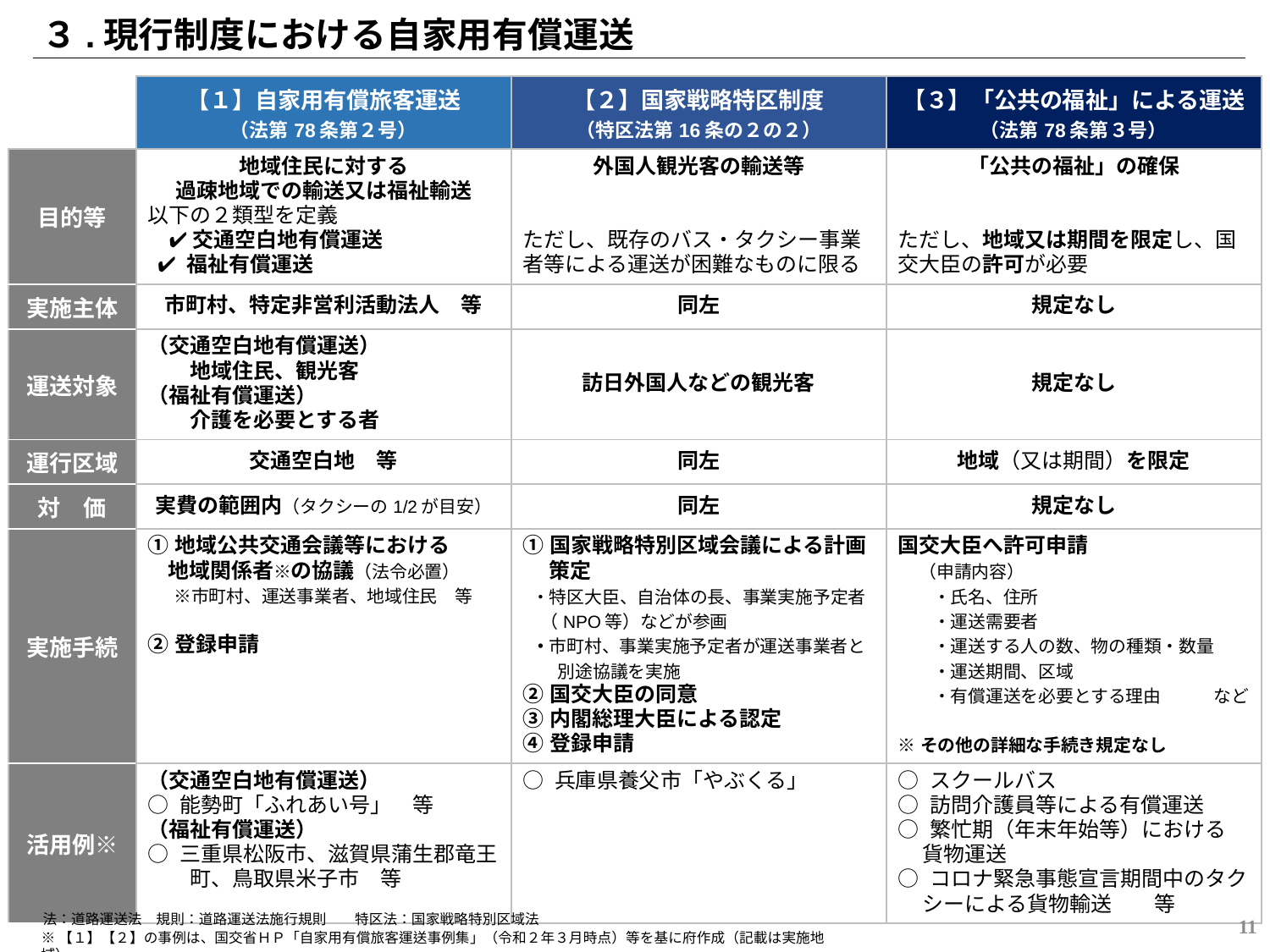

３.現行制度における自家用有償運送
|  | 【１】自家用有償旅客運送 （法第78条第２号） | 【２】国家戦略特区制度 （特区法第16条の２の２） | 【３】「公共の福祉」による運送 （法第78条第３号） |
| --- | --- | --- | --- |
| 目的等 | 地域住民に対する 過疎地域での輸送又は福祉輸送 以下の２類型を定義 　✔ 交通空白地有償運送 ✔ 福祉有償運送 | 外国人観光客の輸送等 ただし、既存のバス・タクシー事業者等による運送が困難なものに限る | 「公共の福祉」の確保 ただし、地域又は期間を限定し、国交大臣の許可が必要 |
| 実施主体 | 市町村、特定非営利活動法人　等 | 同左 | 規定なし |
| 運送対象 | （交通空白地有償運送） 　　地域住民、観光客 （福祉有償運送） 　　介護を必要とする者 | 訪日外国人などの観光客 | 規定なし |
| 運行区域 | 交通空白地　等 | 同左 | 地域（又は期間）を限定 |
| 対　価 | 実費の範囲内（タクシーの1/2が目安） | 同左 | 規定なし |
| 実施手続 | ①地域公共交通会議等における 地域関係者※の協議（法令必置） 　 ※市町村、運送事業者、地域住民　等 ②登録申請 | ①国家戦略特別区域会議による計画 　 策定 ・特区大臣、自治体の長、事業実施予定者 　（NPO等）などが参画 ・市町村、事業実施予定者が運送事業者と 　　別途協議を実施 ②国交大臣の同意 ③内閣総理大臣による認定 ④登録申請 | 国交大臣へ許可申請 　（申請内容） 　　・氏名、住所 　　・運送需要者 　　・運送する人の数、物の種類・数量 　　・運送期間、区域 　　・有償運送を必要とする理由　　　など ※その他の詳細な手続き規定なし |
| 活用例※ | （交通空白地有償運送） ○ 能勢町「ふれあい号」　等 （福祉有償運送） ○ 三重県松阪市、滋賀県蒲生郡竜王 　　町、鳥取県米子市　等 | ○ 兵庫県養父市「やぶくる」 | ○ スクールバス ○ 訪問介護員等による有償運送 ○ 繁忙期（年末年始等）における 貨物運送 ○ コロナ緊急事態宣言期間中のタク シーによる貨物輸送　　等 |
11
法：道路運送法　規則：道路運送法施行規則　　特区法：国家戦略特別区域法
※【１】【２】の事例は、国交省ＨＰ「自家用有償旅客運送事例集」（令和２年３月時点）等を基に府作成（記載は実施地域）